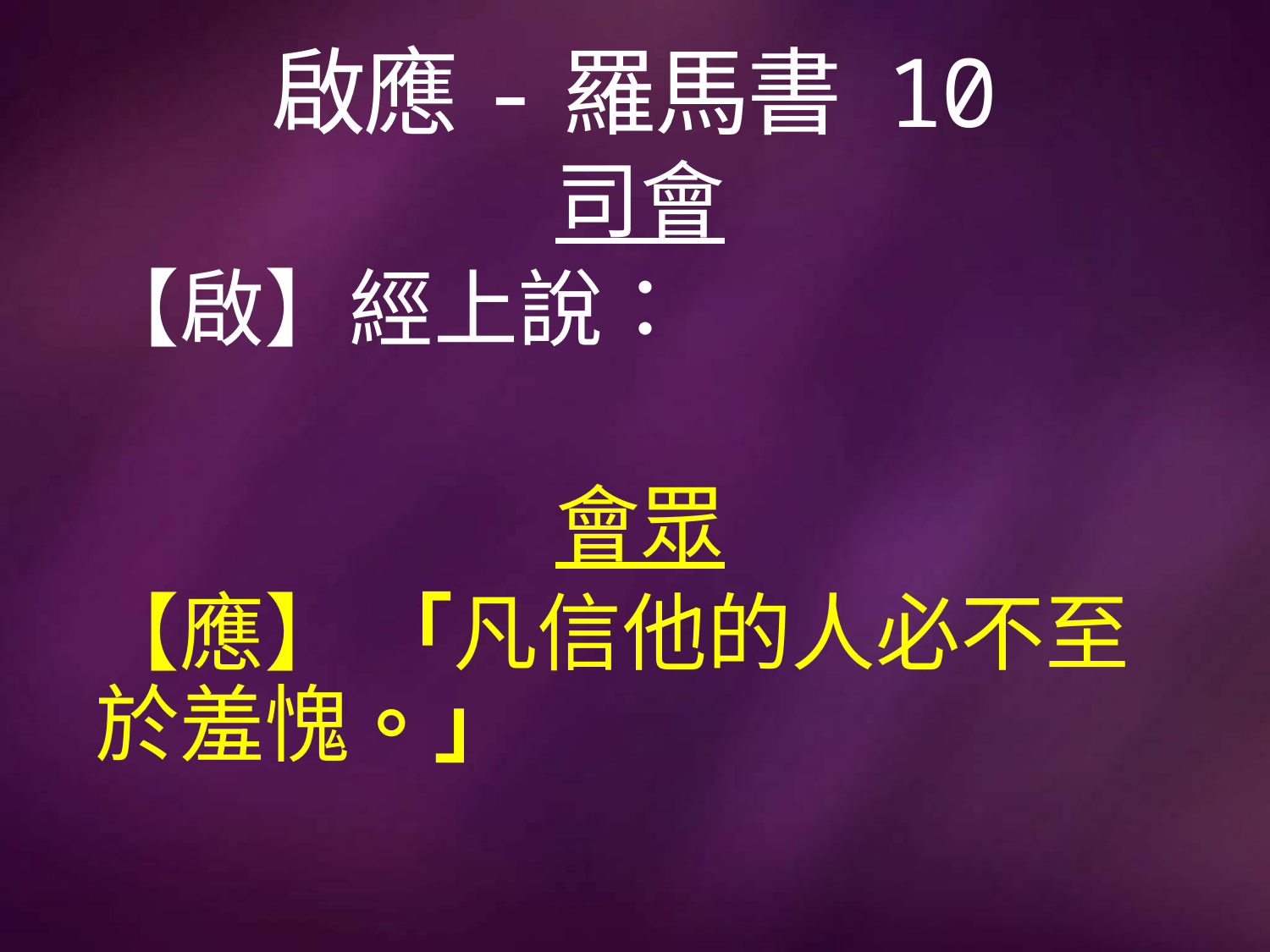

# 啟應-羅馬書 10
司會
【啟】經上說：

會眾
【應】 「凡信他的人必不至於羞愧。」